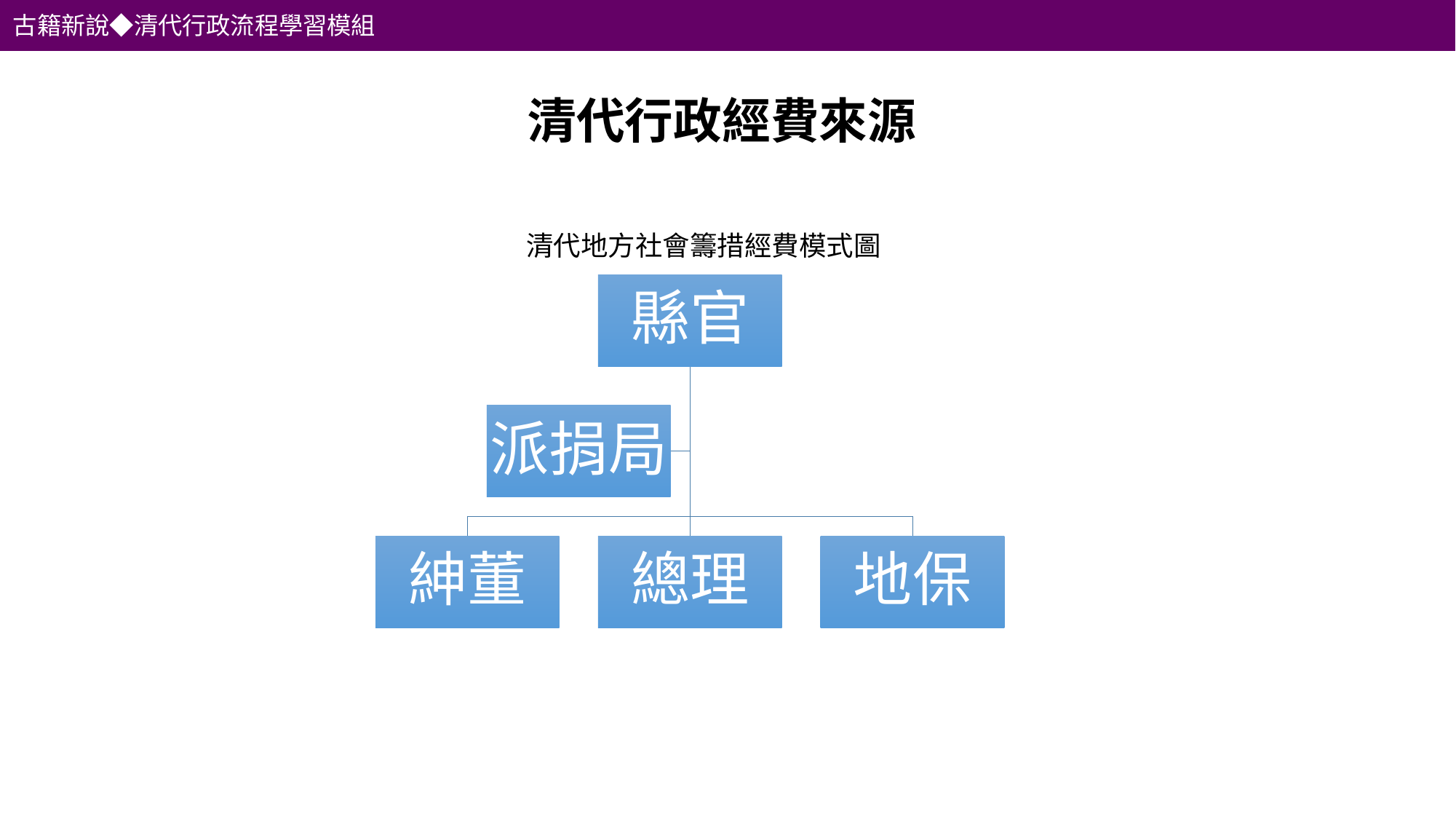

古籍新說◆清代行政流程學習模組
清代行政經費來源
清代地方社會籌措經費模式圖
縣官
紳董
總理
地保
派捐局